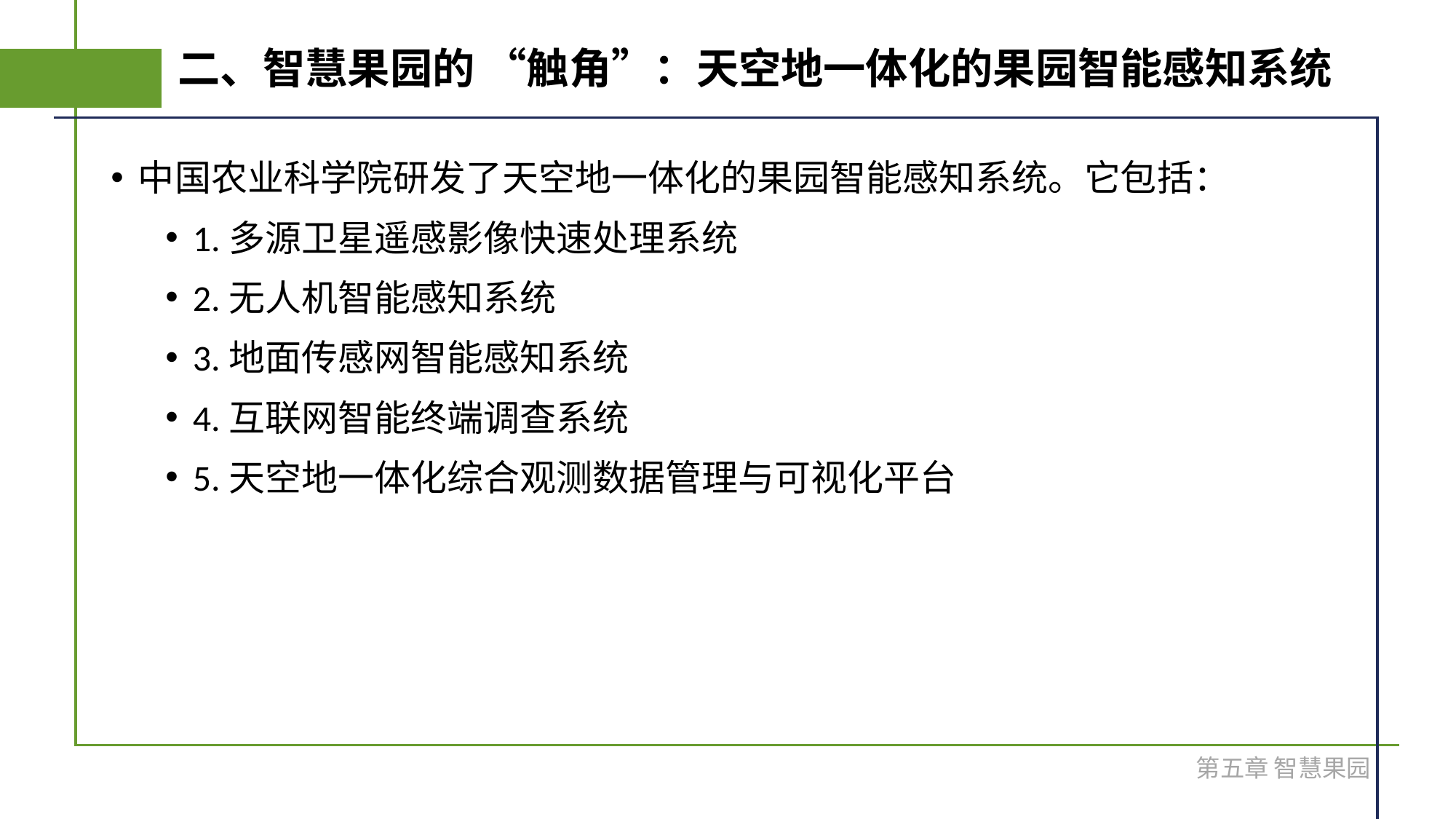

# 二、智慧果园的 “触角”：天空地一体化的果园智能感知系统
中国农业科学院研发了天空地一体化的果园智能感知系统。它包括：
1.多源卫星遥感影像快速处理系统
2.无人机智能感知系统
3.地面传感网智能感知系统
4.互联网智能终端调查系统
5.天空地一体化综合观测数据管理与可视化平台
第五章 智慧果园